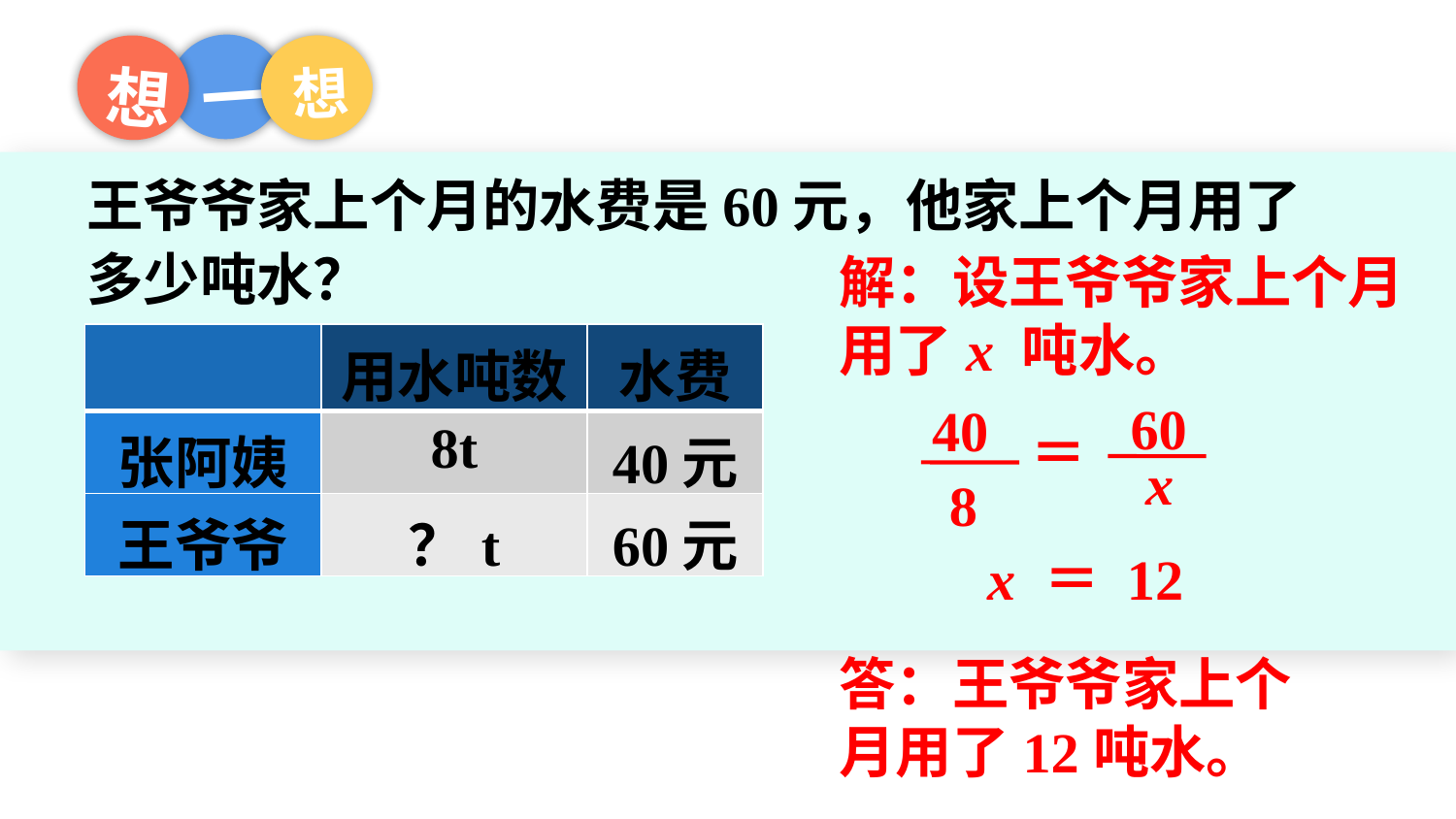

一
想
想
王爷爷家上个月的水费是60元，他家上个月用了多少吨水？
解：设王爷爷家上个月用了x 吨水。
|  | 用水吨数 | 水费 |
| --- | --- | --- |
| 张阿姨 | 8t | 40元 |
| 王爷爷 | ？t | 60元 |
60
x

40
8

＝
x ＝ 12
答：王爷爷家上个月用了12吨水。